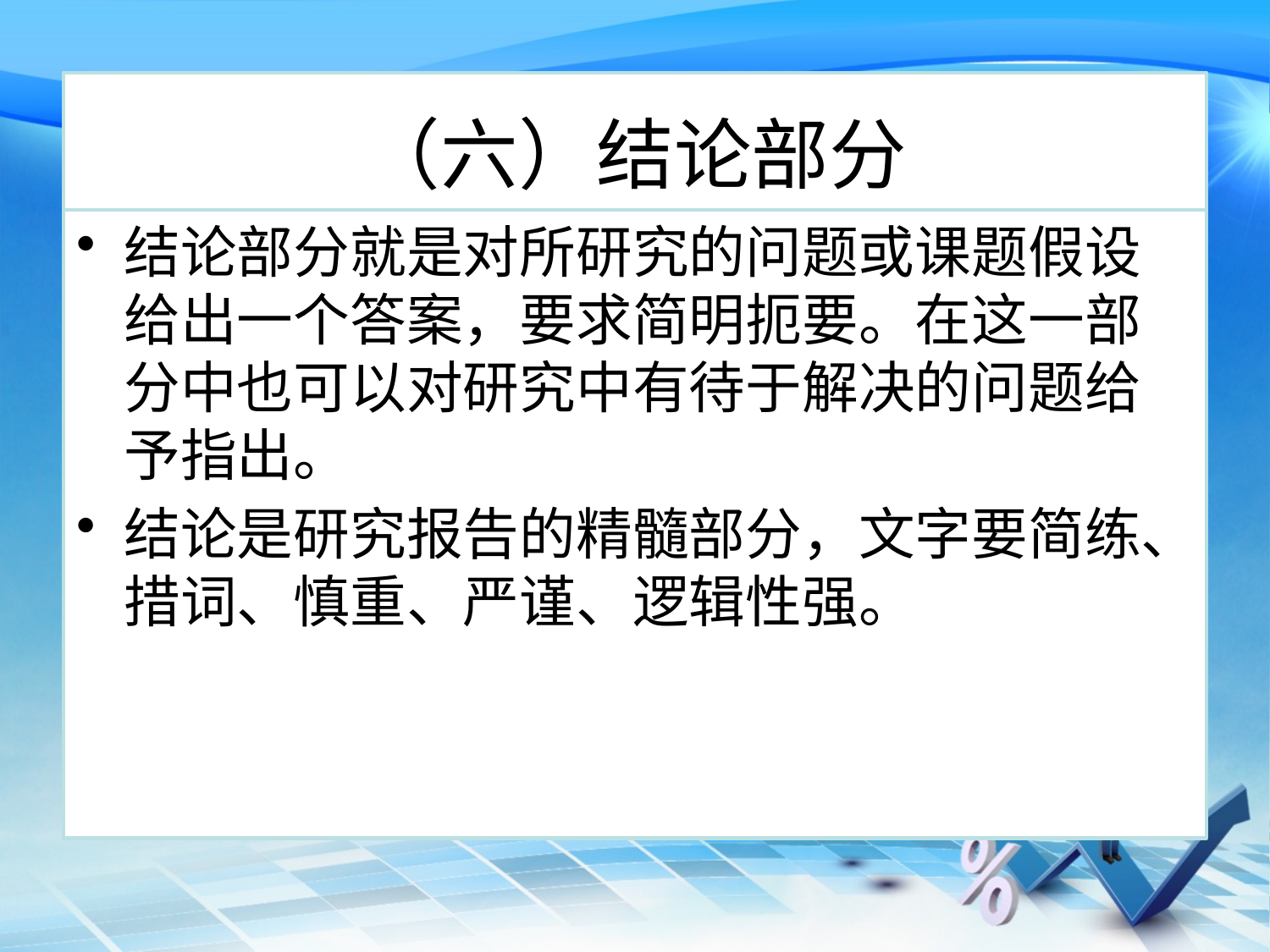

# （六）结论部分
结论部分就是对所研究的问题或课题假设给出一个答案，要求简明扼要。在这一部分中也可以对研究中有待于解决的问题给予指出。
结论是研究报告的精髓部分，文字要简练、措词、慎重、严谨、逻辑性强。
56